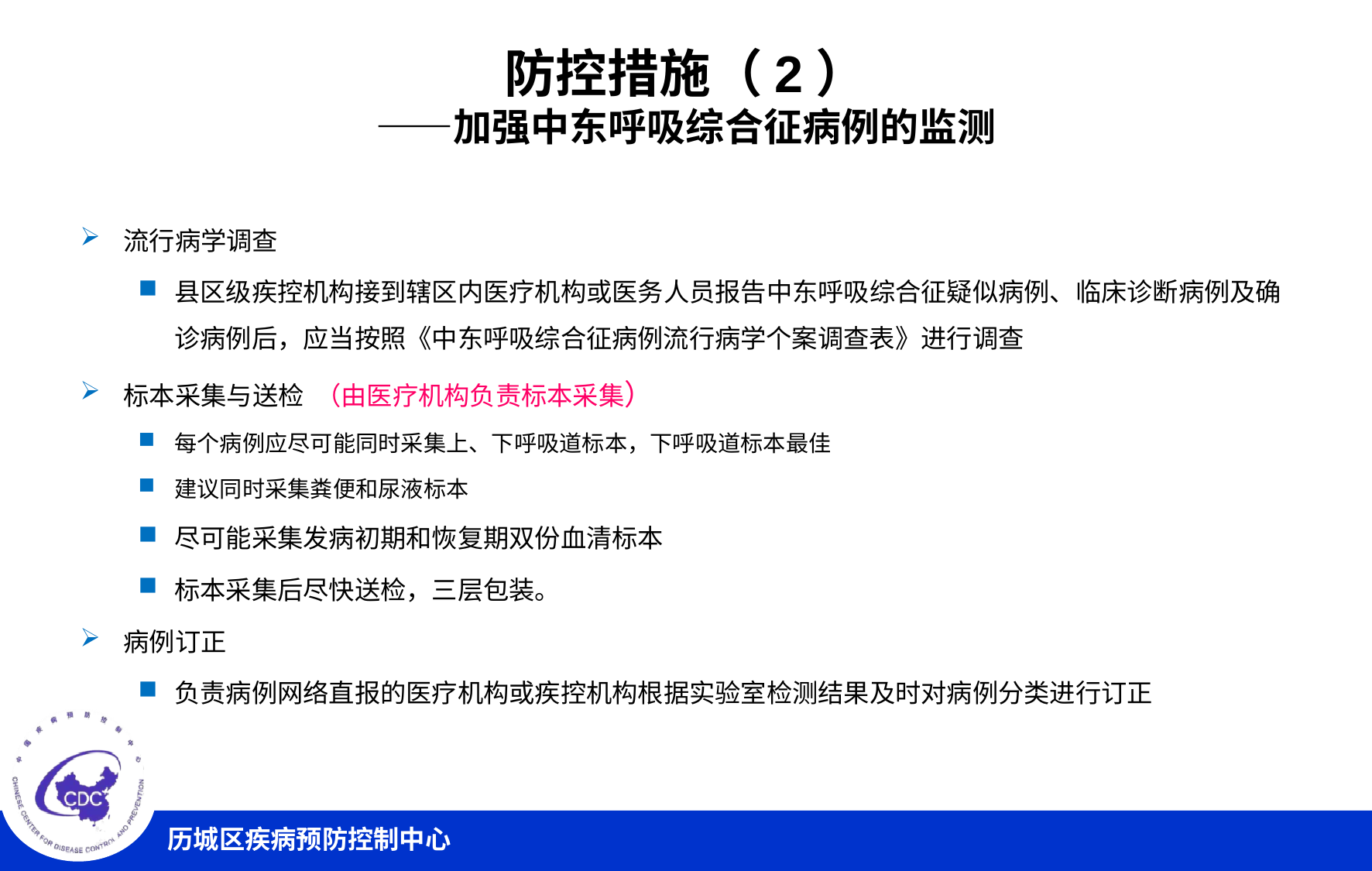

# 防控措施（2） ——加强中东呼吸综合征病例的监测
流行病学调查
县区级疾控机构接到辖区内医疗机构或医务人员报告中东呼吸综合征疑似病例、临床诊断病例及确诊病例后，应当按照《中东呼吸综合征病例流行病学个案调查表》进行调查
标本采集与送检  （由医疗机构负责标本采集）
每个病例应尽可能同时采集上、下呼吸道标本，下呼吸道标本最佳
建议同时采集粪便和尿液标本
尽可能采集发病初期和恢复期双份血清标本
标本采集后尽快送检，三层包装。
病例订正
负责病例网络直报的医疗机构或疾控机构根据实验室检测结果及时对病例分类进行订正